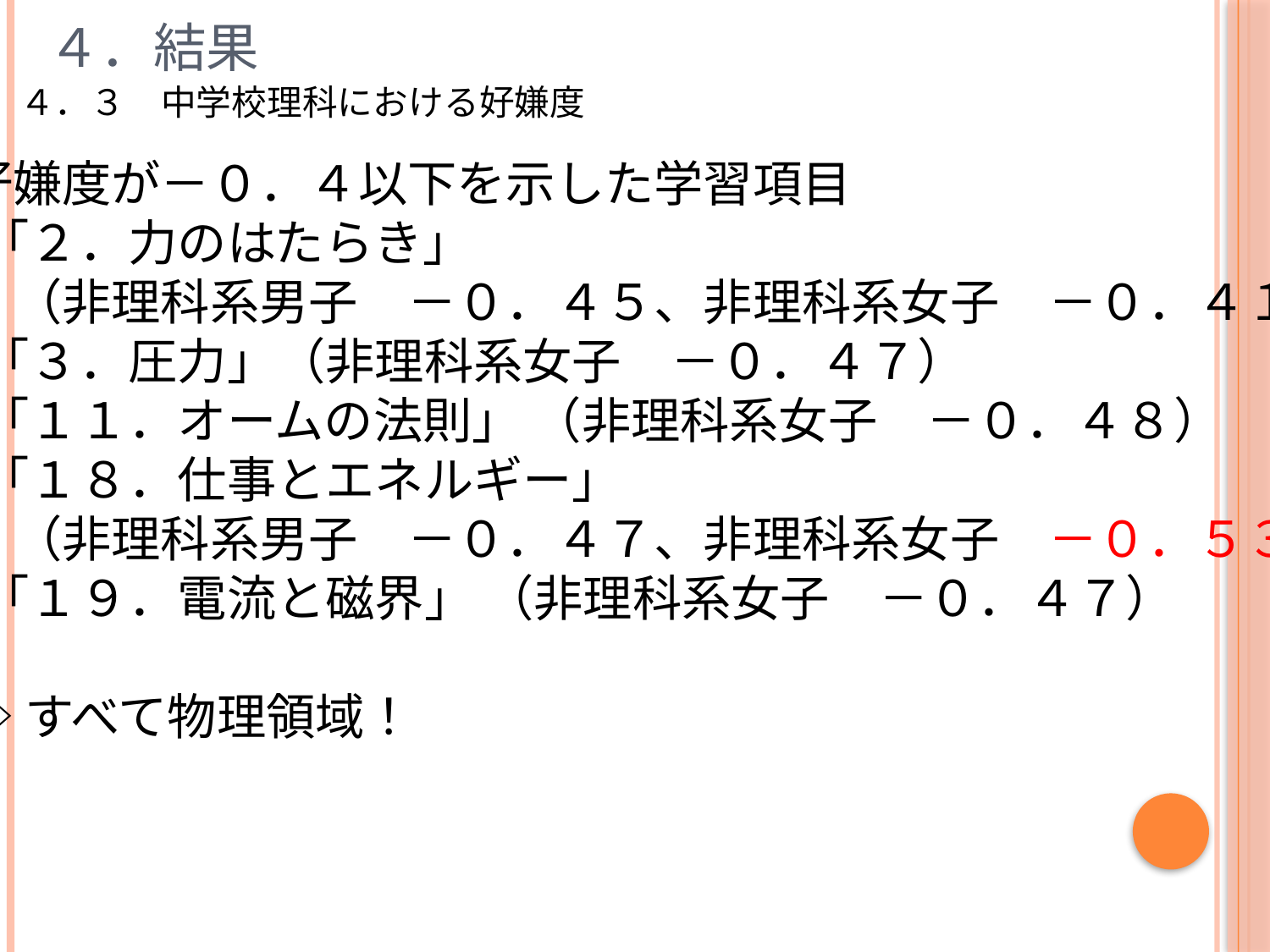

４．結果
４．３　中学校理科における好嫌度
好嫌度が－０．４以下を示した学習項目
・「２．力のはたらき」
　（非理科系男子　－０．４５、非理科系女子　－０．４１）
・「３．圧力」（非理科系女子　－０．４７）
・「１１．オームの法則」 （非理科系女子　－０．４８）
・「１８．仕事とエネルギー」
　（非理科系男子　－０．４７、非理科系女子　－０．５３）
・「１９．電流と磁界」 （非理科系女子　－０．４７）

⇨すべて物理領域！